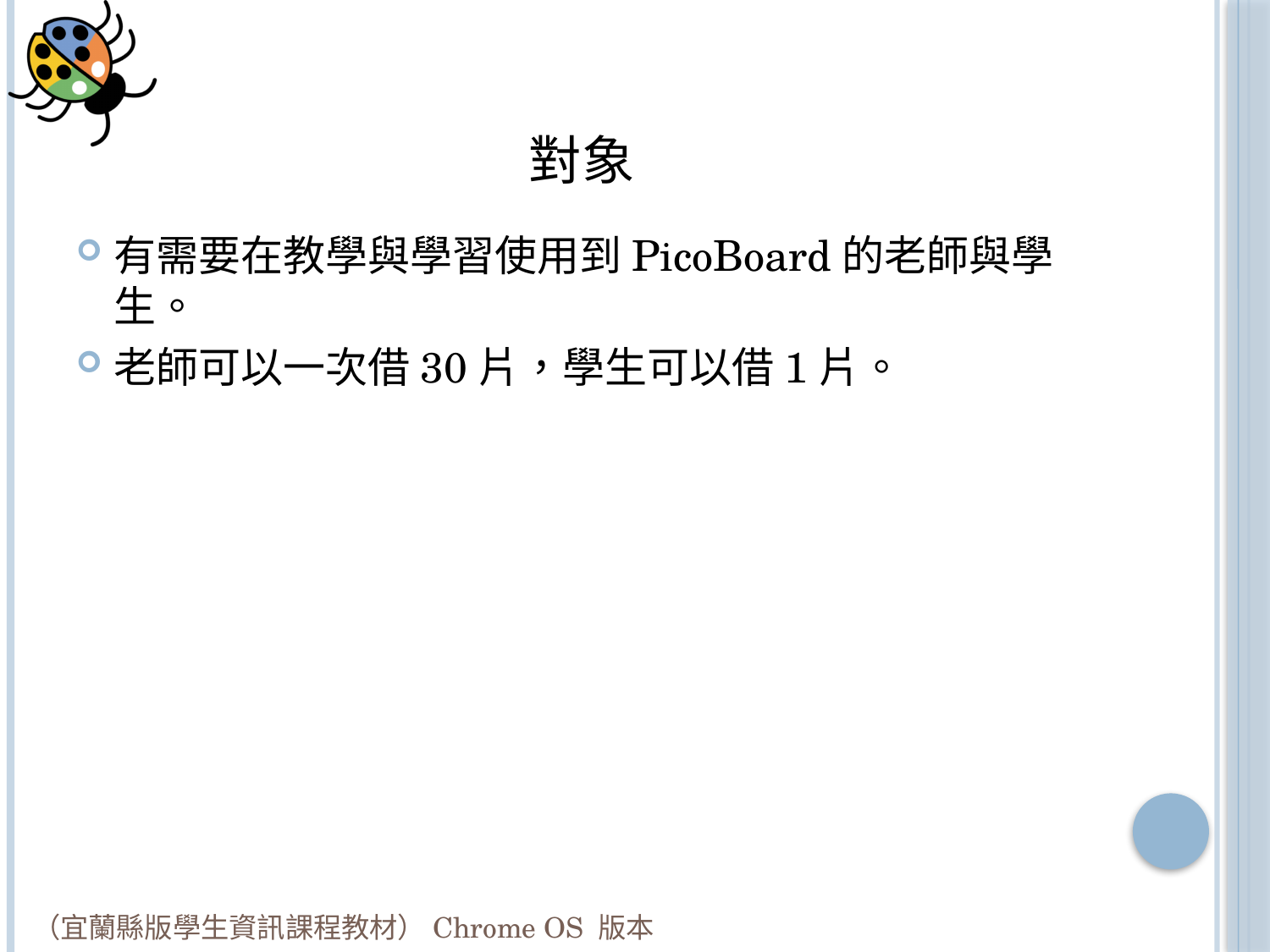

# 對象
有需要在教學與學習使用到PicoBoard的老師與學生。
老師可以一次借30片，學生可以借1片。
（宜蘭縣版學生資訊課程教材）Chrome OS 版本